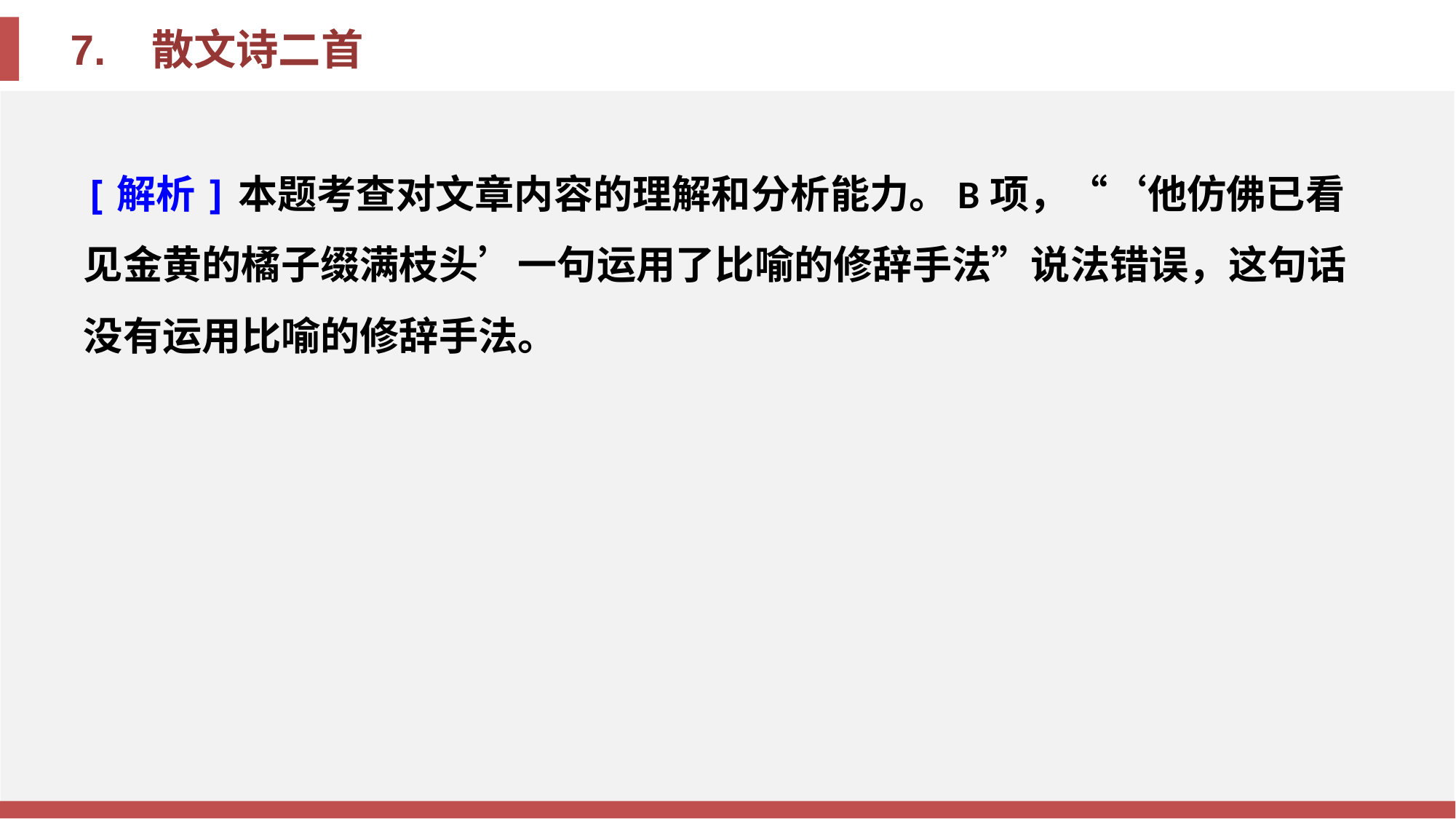

[解析]本题考查对文章内容的理解和分析能力。B项，“‘他仿佛已看见金黄的橘子缀满枝头’一句运用了比喻的修辞手法”说法错误，这句话没有运用比喻的修辞手法。